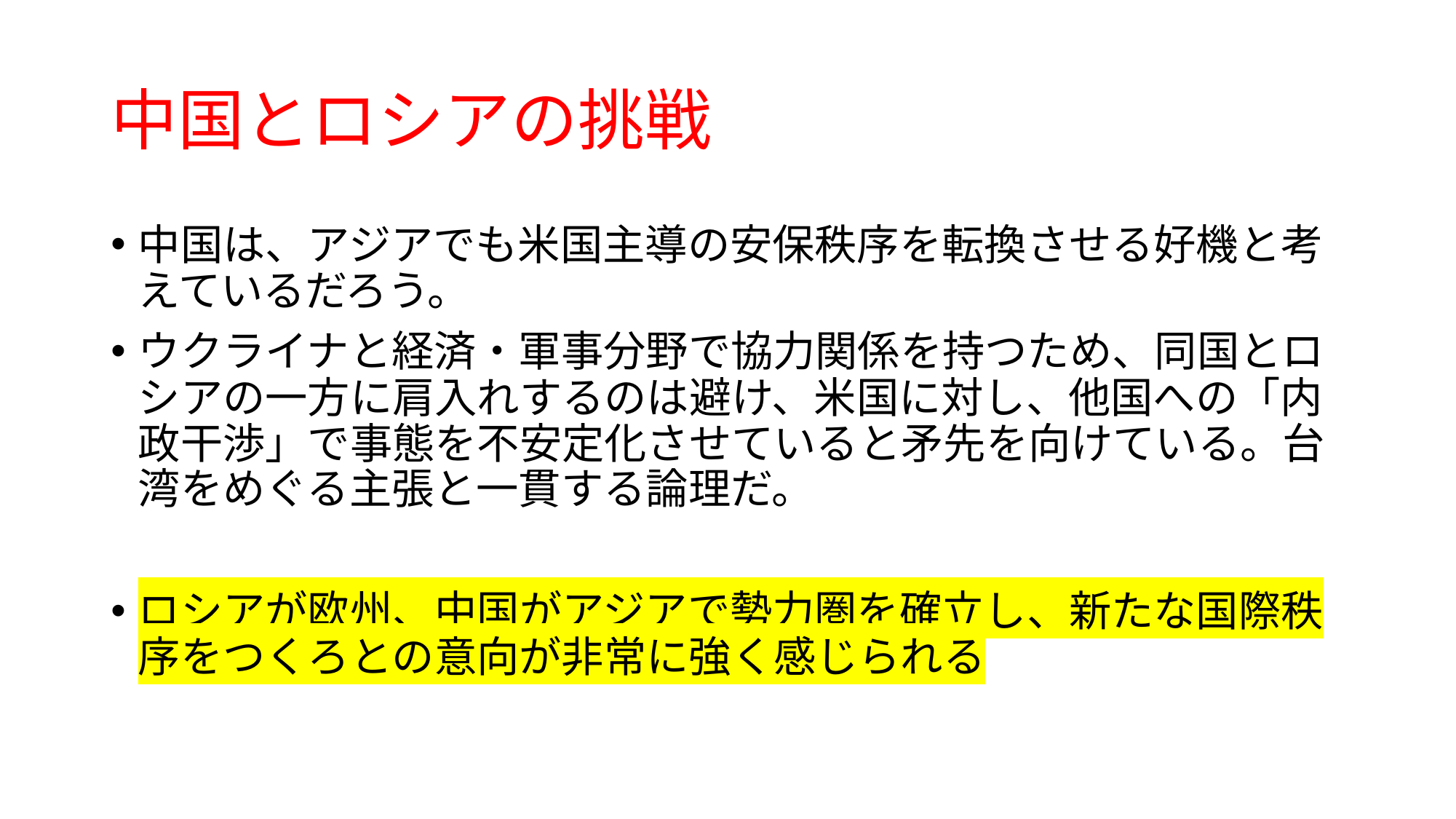

# 中国とロシアの挑戦
中国は、アジアでも米国主導の安保秩序を転換させる好機と考えているだろう。
ウクライナと経済・軍事分野で協力関係を持つため、同国とロシアの一方に肩入れするのは避け、米国に対し、他国への「内政干渉」で事態を不安定化させていると矛先を向けている。台湾をめぐる主張と一貫する論理だ。

ロシアが欧州、中国がアジアで勢力圏を確立し、新たな国際秩序をつくろとの意向が非常に強く感じられる